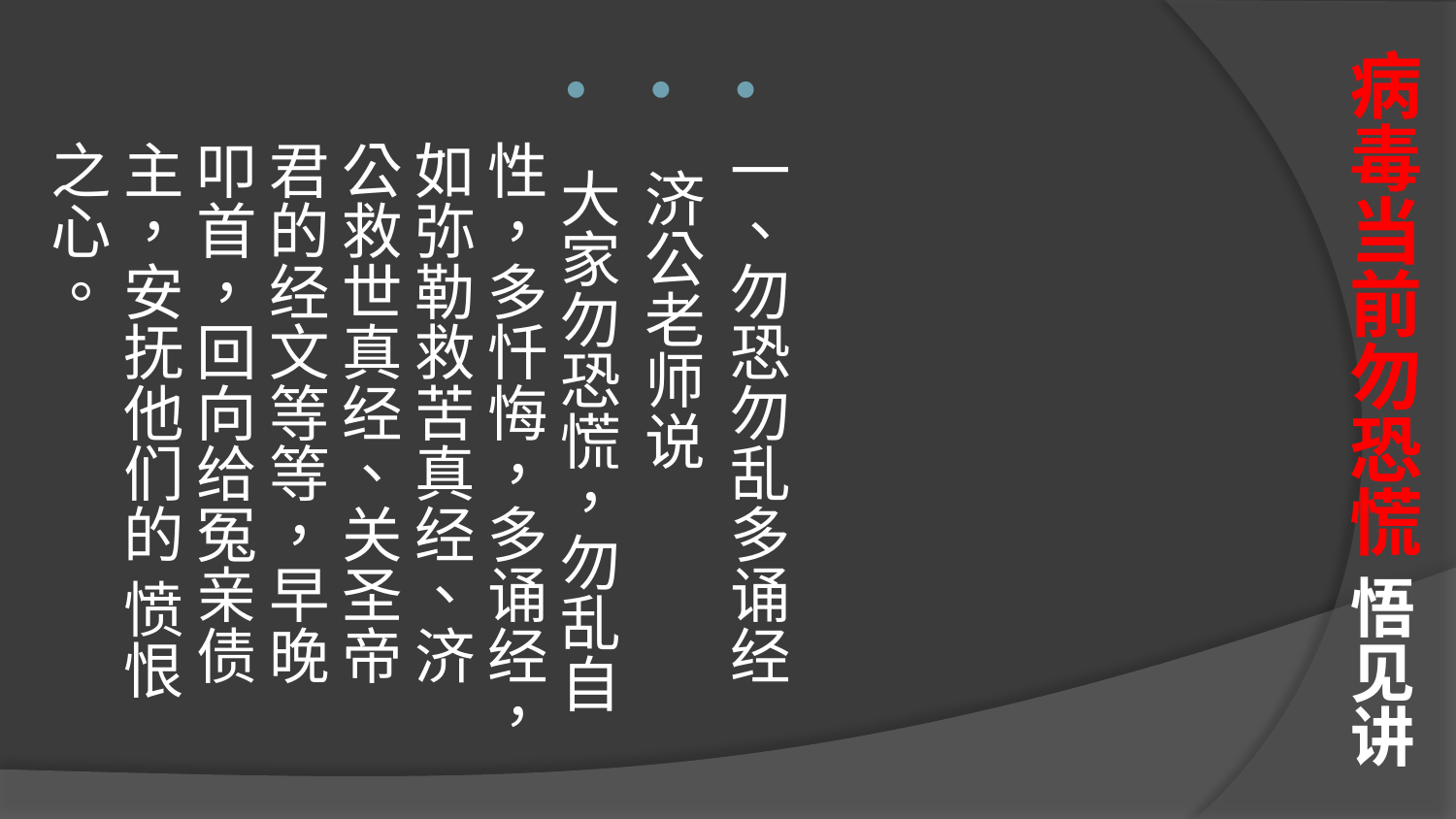

# 病毒当前勿恐慌 悟见讲
一、勿恐勿乱多诵经
 济公老师说
 大家勿恐慌，勿乱自性，多忏悔，多诵经，如弥勒救苦真经、济公救世真经、关圣帝君的经文等等，早晚叩首，回向给冤亲债主，安抚他们的 愤恨之心。